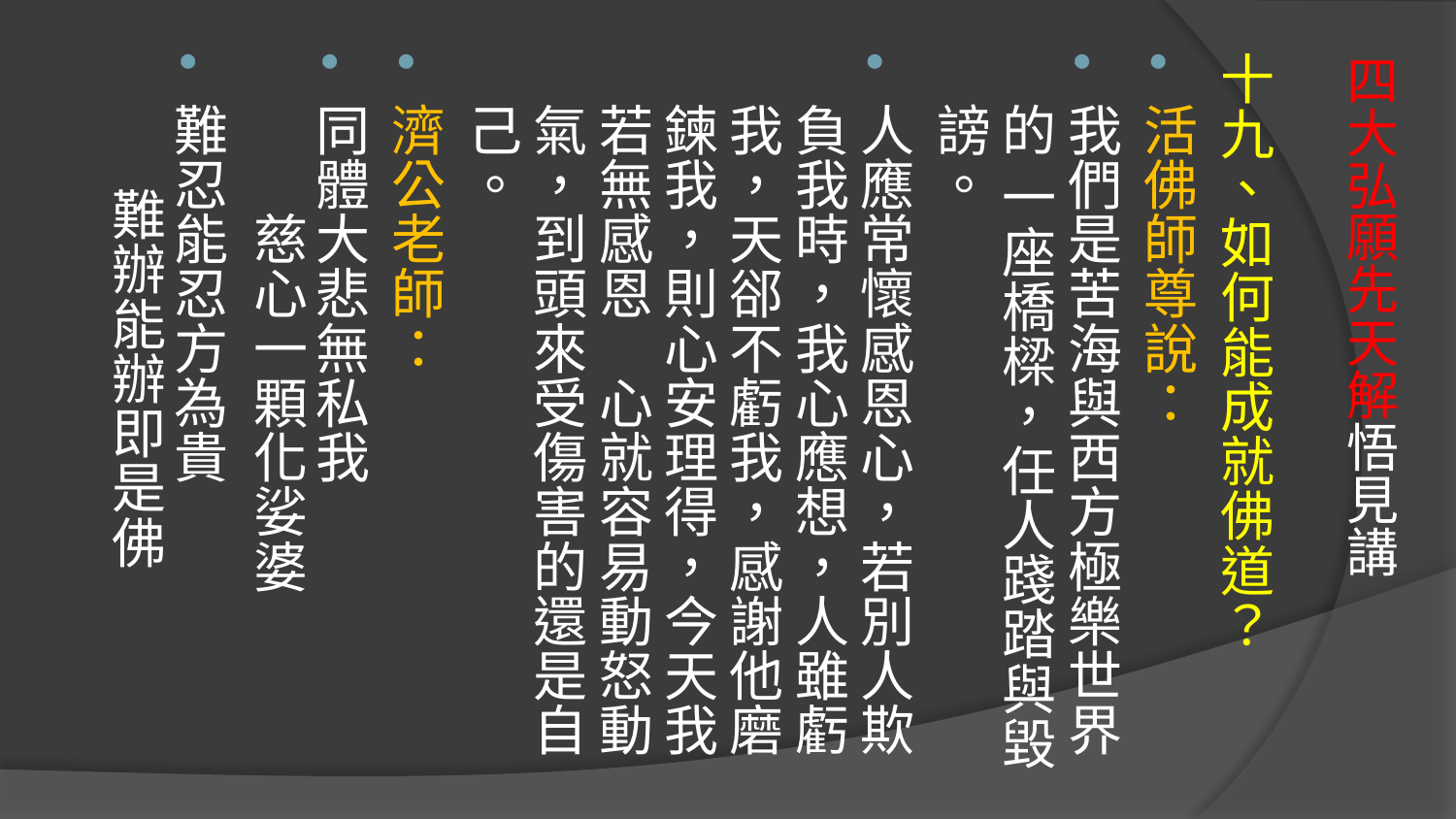

十九、如何能成就佛道？
活佛師尊說：
我們是苦海與西方極樂世界的 一座橋樑，任人踐踏與毀謗。
人應常懷感恩心，若別人欺負我時，我心應想，人雖虧我，天郤不虧我，感謝他磨鍊我，則心安理得，今天我若無感恩　心就容易動怒動氣，到頭來受傷害的還是自己。
濟公老師：
同體大悲無私我　                             慈心一顆化娑婆
難忍能忍方為貴　                           難辦能辦即是佛

# 四大弘願先天解悟見講